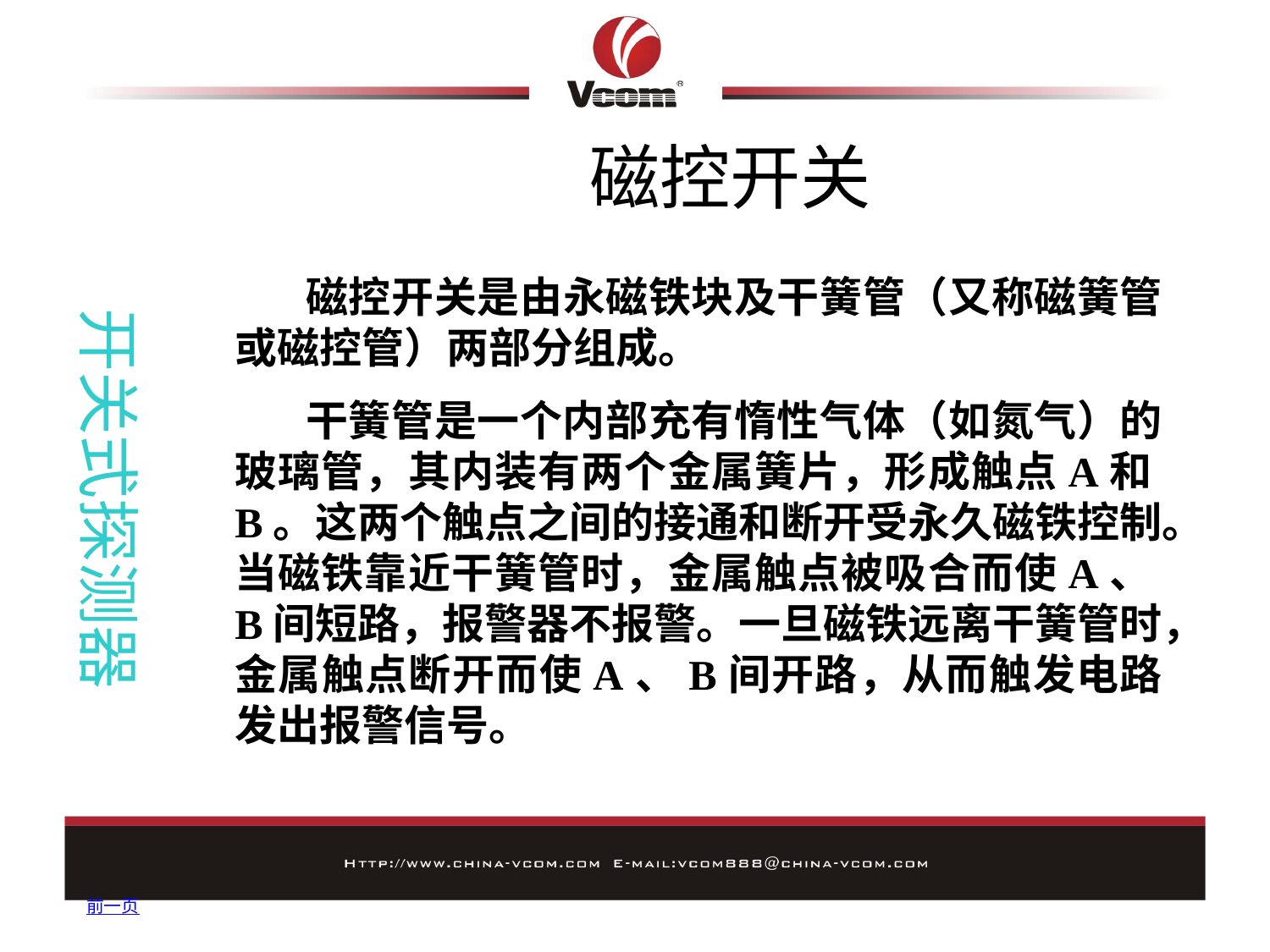

磁控开关
      磁控开关是由永磁铁块及干簧管（又称磁簧管或磁控管）两部分组成。
      干簧管是一个内部充有惰性气体（如氮气）的玻璃管，其内装有两个金属簧片，形成触点A和B。这两个触点之间的接通和断开受永久磁铁控制。当磁铁靠近干簧管时，金属触点被吸合而使A、B间短路，报警器不报警。一旦磁铁远离干簧管时，金属触点断开而使A、B间开路，从而触发电路发出报警信号。
开关式探测器
前一页